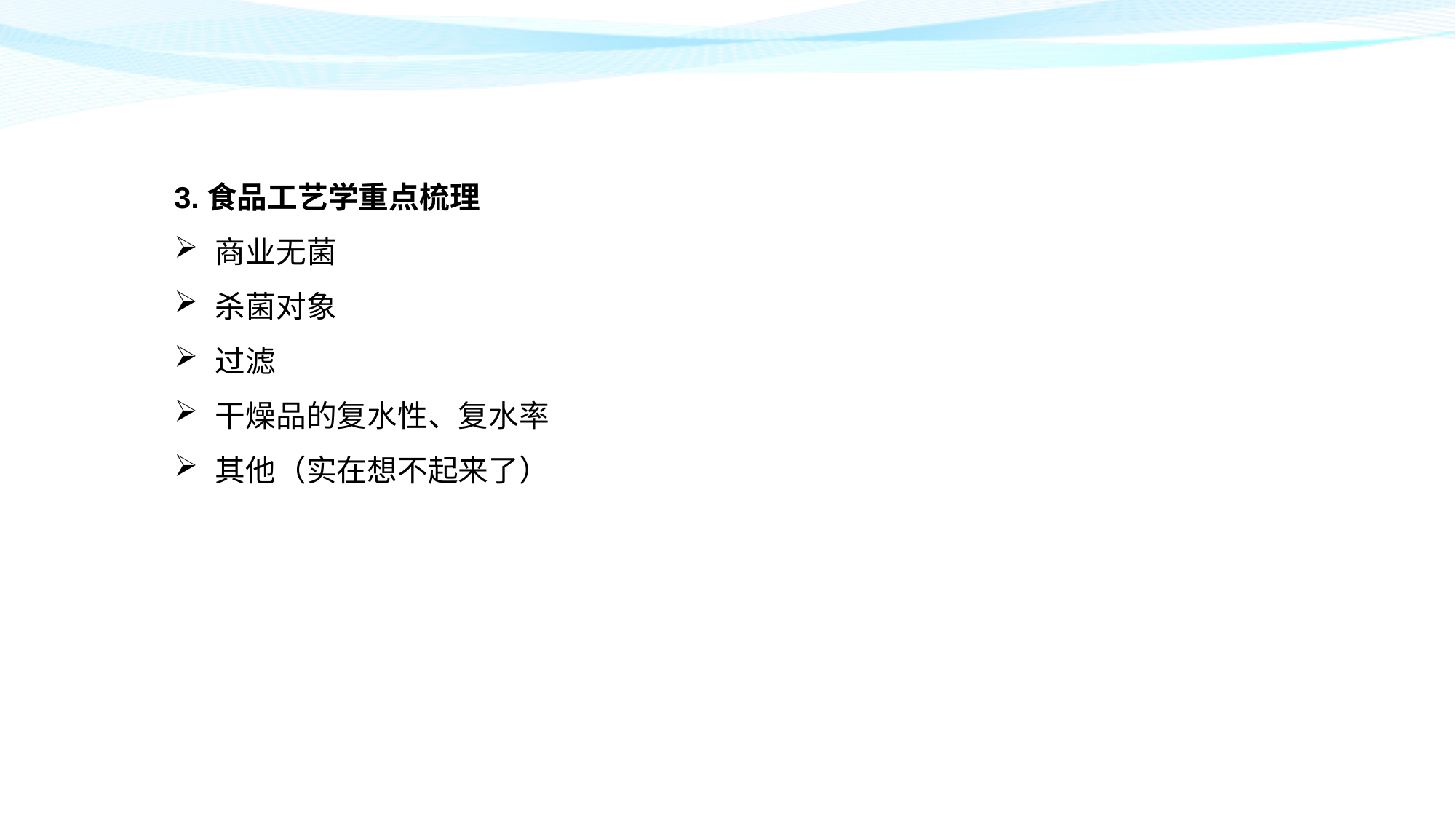

3.食品工艺学重点梳理
商业无菌
杀菌对象
过滤
干燥品的复水性、复水率
其他（实在想不起来了）